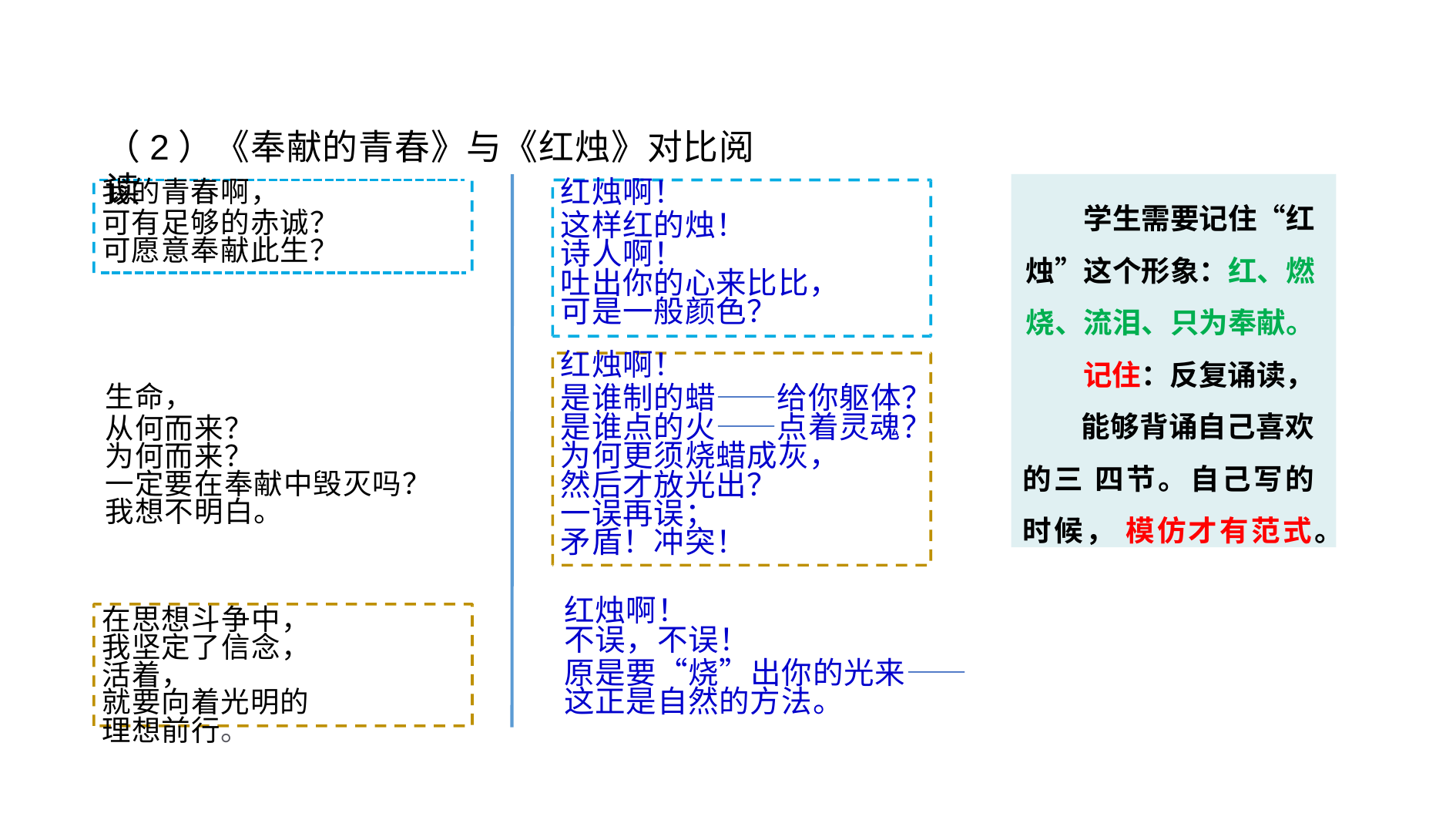

# （2）《奉献的青春》与《红烛》对比阅读
学生需要记住“红 烛”这个形象：红、燃 烧、流泪、只为奉献。 记住：反复诵读，
能够背诵自己喜欢的三 四节。自己写的时候， 模仿才有范式。

红烛啊！
这样红的烛！ 诗人啊！
吐出你的心来比比， 可是一般颜色？
我的青春啊，
可有足够的赤诚？ 可愿意奉献此生？

红烛啊！
是谁制的蜡——给你躯体？ 是谁点的火——点着灵魂？ 为何更须烧蜡成灰，
然后才放光出？ 一误再误；
矛盾！冲突！

生命，
从何而来？ 为何而来？
一定要在奉献中毁灭吗？ 我想不明白。
红烛啊！
不误，不误！
原是要“烧”出你的光来—— 这正是自然的方法。
在思想斗争中， 我坚定了信念， 活着，
就要向着光明的理想前行。